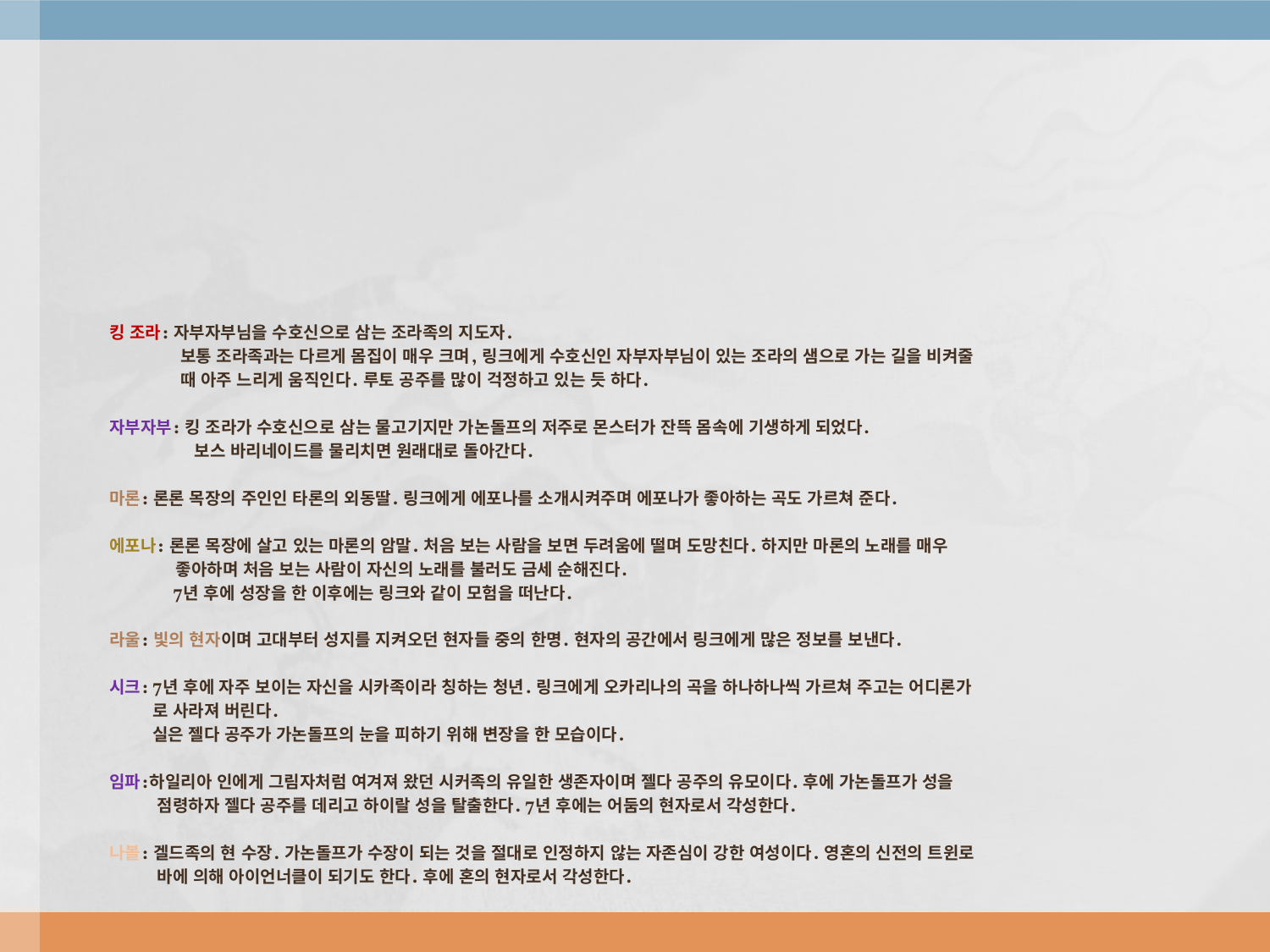

킹 조라: 자부자부님을 수호신으로 삼는 조라족의 지도자.
               보통 조라족과는 다르게 몸집이 매우 크며, 링크에게 수호신인 자부자부님이 있는 조라의 샘으로 가는 길을 비켜줄
               때 아주 느리게 움직인다. 루토 공주를 많이 걱정하고 있는 듯 하다.

자부자부: 킹 조라가 수호신으로 삼는 물고기지만 가논돌프의 저주로 몬스터가 잔뜩 몸속에 기생하게 되었다.
                  보스 바리네이드를 물리치면 원래대로 돌아간다.

마론: 론론 목장의 주인인 타론의 외동딸. 링크에게 에포나를 소개시켜주며 에포나가 좋아하는 곡도 가르쳐 준다.

에포나: 론론 목장에 살고 있는 마론의 암말. 처음 보는 사람을 보면 두려움에 떨며 도망친다. 하지만 마론의 노래를 매우
              좋아하며 처음 보는 사람이 자신의 노래를 불러도 금세 순해진다.
               7년 후에 성장을 한 이후에는 링크와 같이 모험을 떠난다.

라울: 빛의 현자이며 고대부터 성지를 지켜오던 현자들 중의 한명. 현자의 공간에서 링크에게 많은 정보를 보낸다.

시크: 7년 후에 자주 보이는 자신을 시카족이라 칭하는 청년. 링크에게 오카리나의 곡을 하나하나씩 가르쳐 주고는 어디론가
         로 사라져 버린다.
         실은 젤다 공주가 가논돌프의 눈을 피하기 위해 변장을 한 모습이다.

임파:하일리아 인에게 그림자처럼 여겨져 왔던 시커족의 유일한 생존자이며 젤다 공주의 유모이다. 후에 가논돌프가 성을
          점령하자 젤다 공주를 데리고 하이랄 성을 탈출한다. 7년 후에는 어둠의 현자로서 각성한다.

나볼: 겔드족의 현 수장. 가논돌프가 수장이 되는 것을 절대로 인정하지 않는 자존심이 강한 여성이다. 영혼의 신전의 트윈로
          바에 의해 아이언너클이 되기도 한다. 후에 혼의 현자로서 각성한다.